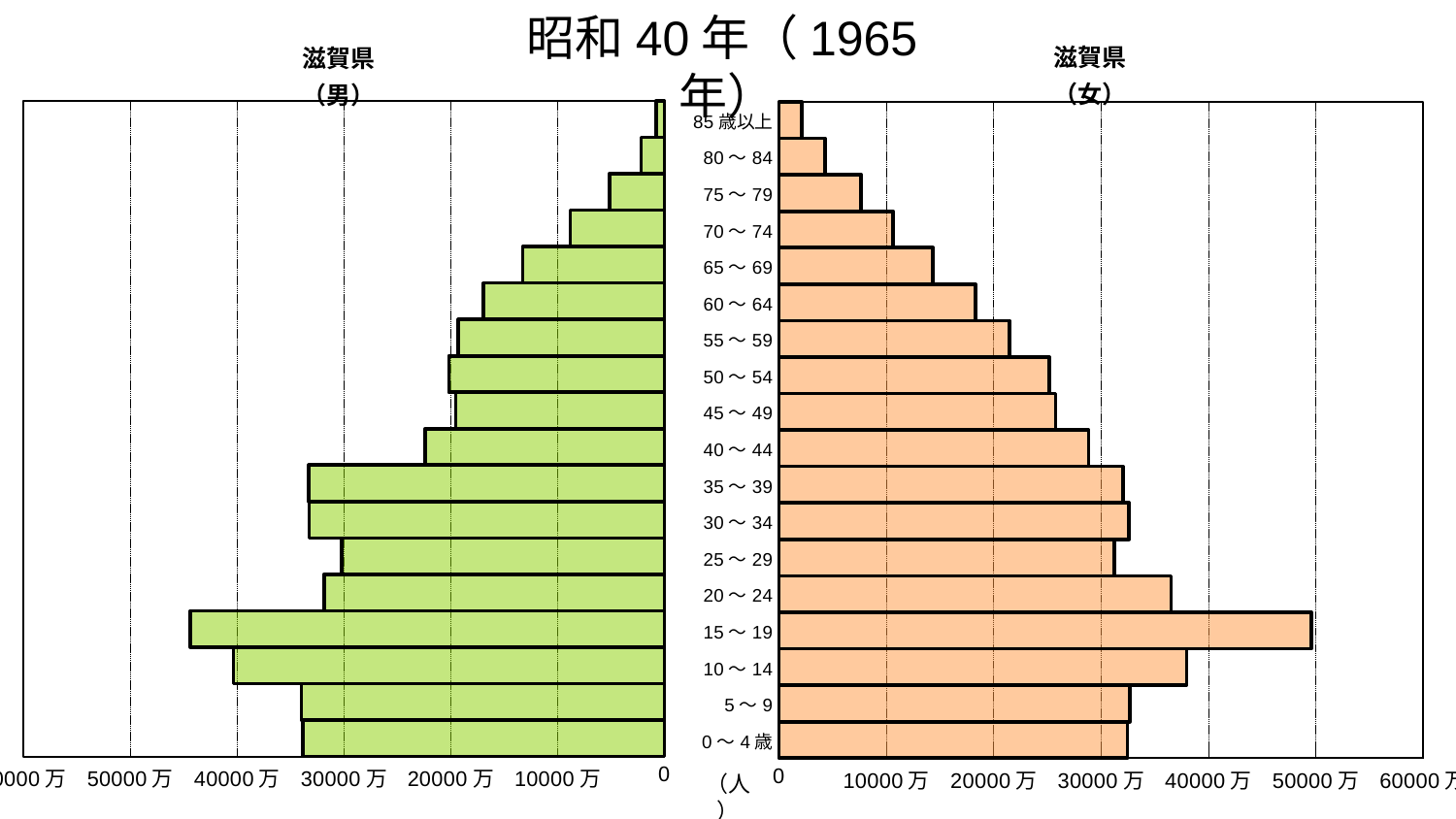

昭和40年（1965年）

### Chart: 滋賀県
（女）

| Category | 滋賀県 |
|---|---|
| 0～4歳 | 32480.0 |
| 5～9 | 32698.0 |
| 10～14 | 37980.0 |
| 15～19 | 49590.0 |
| 20～24 | 36547.0 |
| 25～29 | 31270.0 |
| 30～34 | 32610.0 |
| 35～39 | 32034.0 |
| 40～44 | 28855.0 |
| 45～49 | 25763.0 |
| 50～54 | 25196.0 |
| 55～59 | 21481.0 |
| 60～64 | 18293.0 |
| 65～69 | 14342.0 |
| 70～74 | 10645.0 |
| 75～79 | 7659.0 |
| 80～84 | 4289.0 |
| 85歳以上 | 2151.0 |

### Chart: 滋賀県
（男）

| Category | 滋賀県 |
|---|---|
| 0～4歳 | 33833.0 |
| 5～9 | 33986.0 |
| 10～14 | 40341.0 |
| 15～19 | 44354.0 |
| 20～24 | 31856.0 |
| 25～29 | 30183.0 |
| 30～34 | 33244.0 |
| 35～39 | 33284.0 |
| 40～44 | 22384.0 |
| 45～49 | 19512.0 |
| 50～54 | 20172.0 |
| 55～59 | 19278.0 |
| 60～64 | 16910.0 |
| 65～69 | 13256.0 |
| 70～74 | 8816.0 |
| 75～79 | 5150.0 |
| 80～84 | 2155.0 |
| 85歳以上 | 788.0 |
（人）